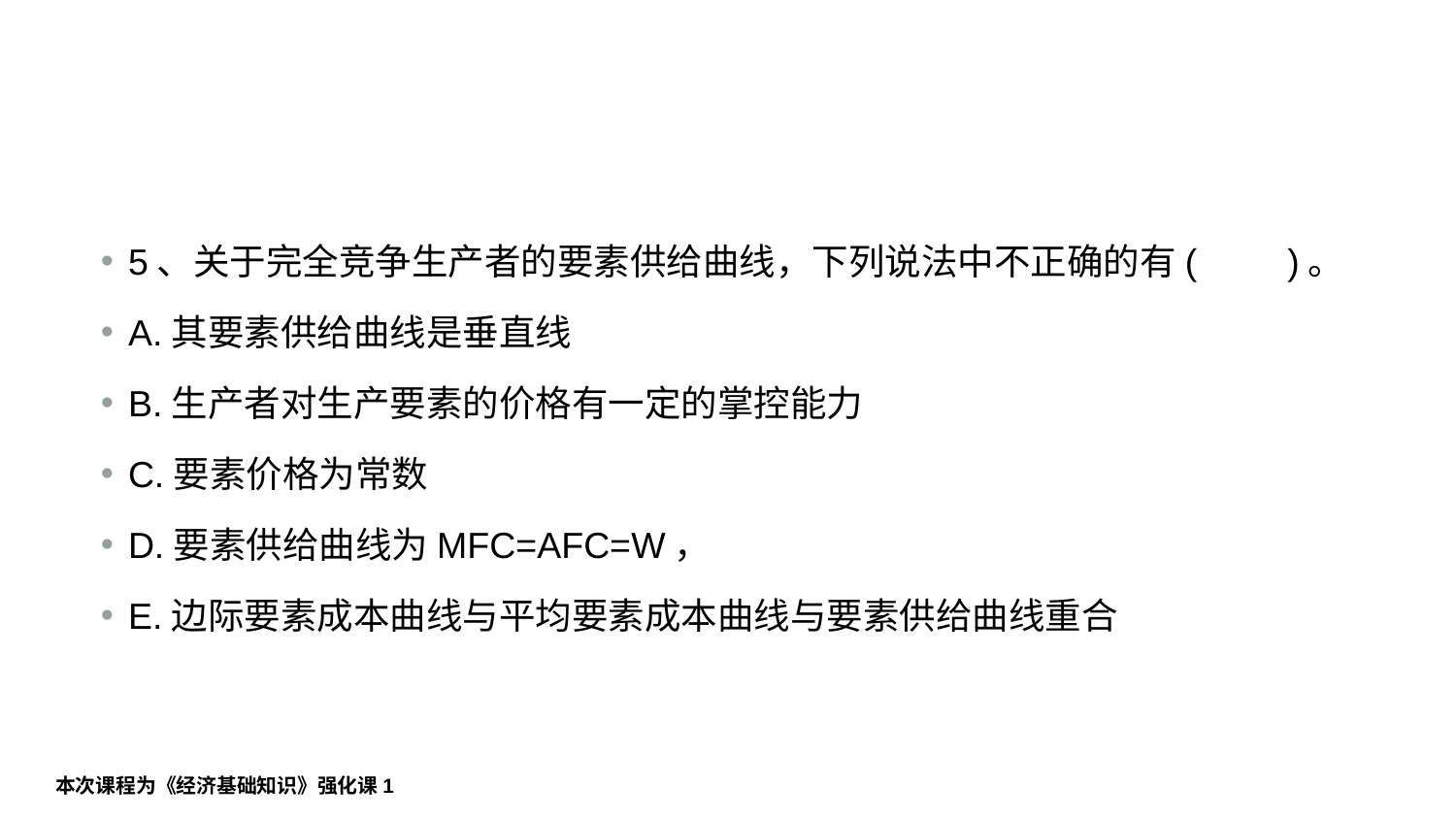

#
5、关于完全竞争生产者的要素供给曲线，下列说法中不正确的有(　　)。
A.其要素供给曲线是垂直线
B.生产者对生产要素的价格有一定的掌控能力
C.要素价格为常数
D.要素供给曲线为MFC=AFC=W，
E.边际要素成本曲线与平均要素成本曲线与要素供给曲线重合